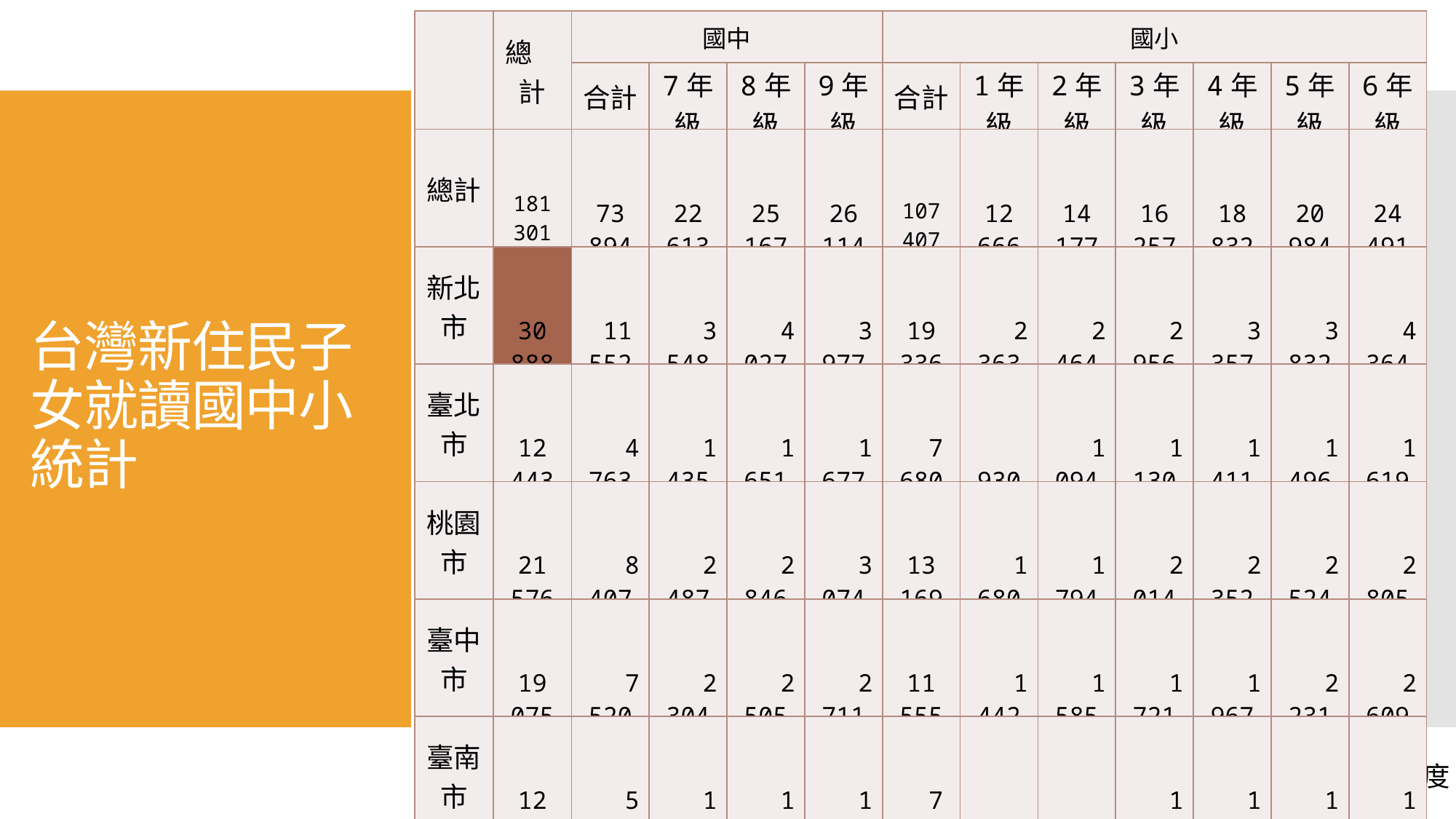

|  | 總　計 | 國中 |  |  |  | 國小 |  |  |  |  |  |  |
| --- | --- | --- | --- | --- | --- | --- | --- | --- | --- | --- | --- | --- |
|  |  | 合計 | 7年級 | 8年級 | 9年級 | 合計 | 1年級 | 2年級 | 3年級 | 4年級 | 5年級 | 6年級 |
| 總計 | 181 301 | 73 894 | 22 613 | 25 167 | 26 114 | 107 407 | 12 666 | 14 177 | 16 257 | 18 832 | 20 984 | 24 491 |
| 新北市 | 30 888 | 11 552 | 3 548 | 4 027 | 3 977 | 19 336 | 2 363 | 2 464 | 2 956 | 3 357 | 3 832 | 4 364 |
| 臺北市 | 12 443 | 4 763 | 1 435 | 1 651 | 1 677 | 7 680 | 930 | 1 094 | 1 130 | 1 411 | 1 496 | 1 619 |
| 桃園市 | 21 576 | 8 407 | 2 487 | 2 846 | 3 074 | 13 169 | 1 680 | 1 794 | 2 014 | 2 352 | 2 524 | 2 805 |
| 臺中市 | 19 075 | 7 520 | 2 304 | 2 505 | 2 711 | 11 555 | 1 442 | 1 585 | 1 721 | 1 967 | 2 231 | 2 609 |
| 臺南市 | 12 369 | 5 225 | 1 615 | 1 805 | 1 805 | 7 144 | 821 | 922 | 1 083 | 1 255 | 1 373 | 1 690 |
| 高雄市 | 19 372 | 8 097 | 2 543 | 2 755 | 2 799 | 11 275 | 1 165 | 1 430 | 1 776 | 2 001 | 2 175 | 2 728 |
# 台灣新住民子女就讀國中小統計
中華民國教育部統計資料，時間：106年學年度